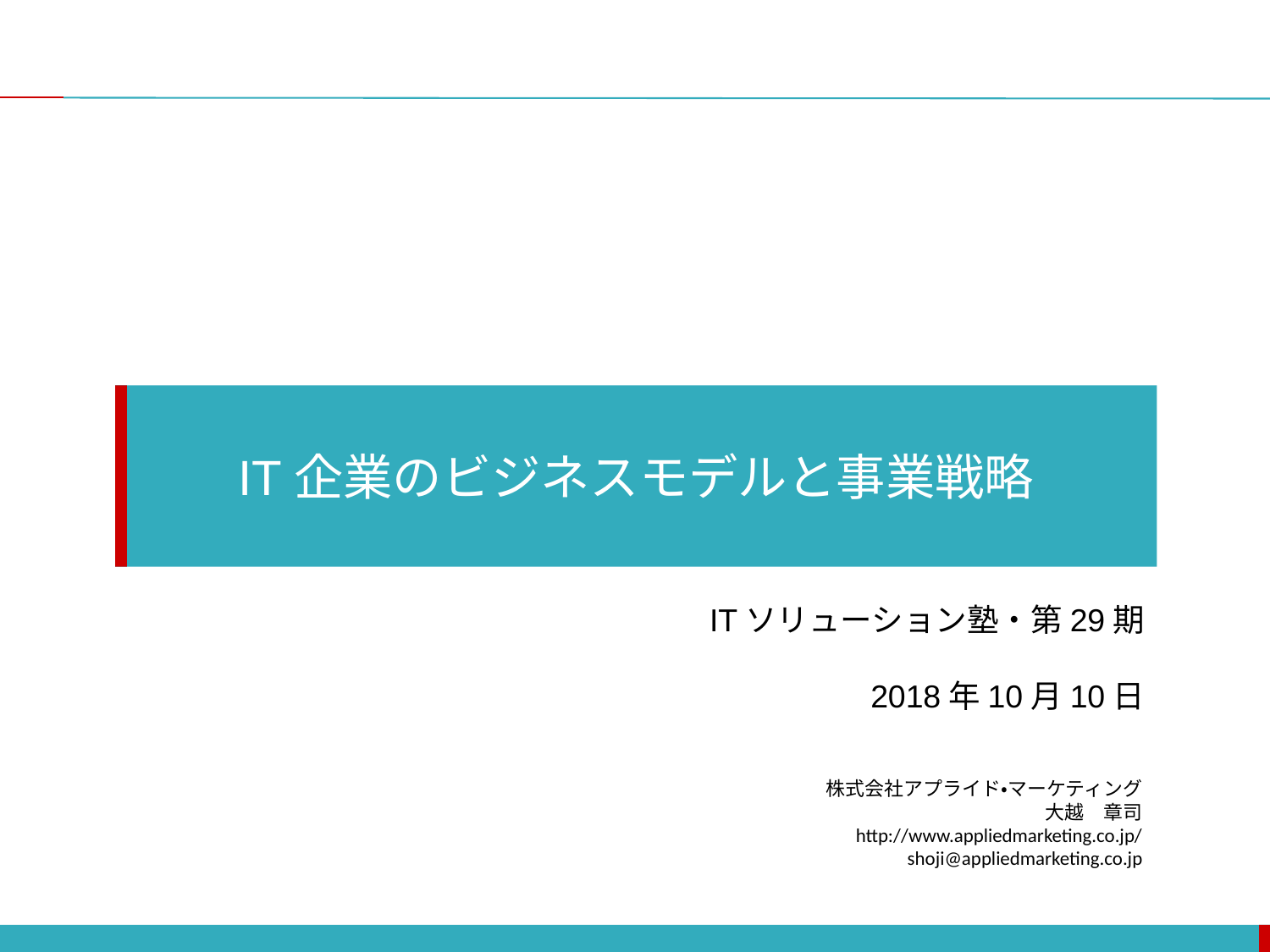

IT企業のビジネスモデルと事業戦略
ITソリューション塾・第29期

2018年10月10日
株式会社アプライド・マーケティング
大越　章司
http://www.appliedmarketing.co.jp/
shoji@appliedmarketing.co.jp